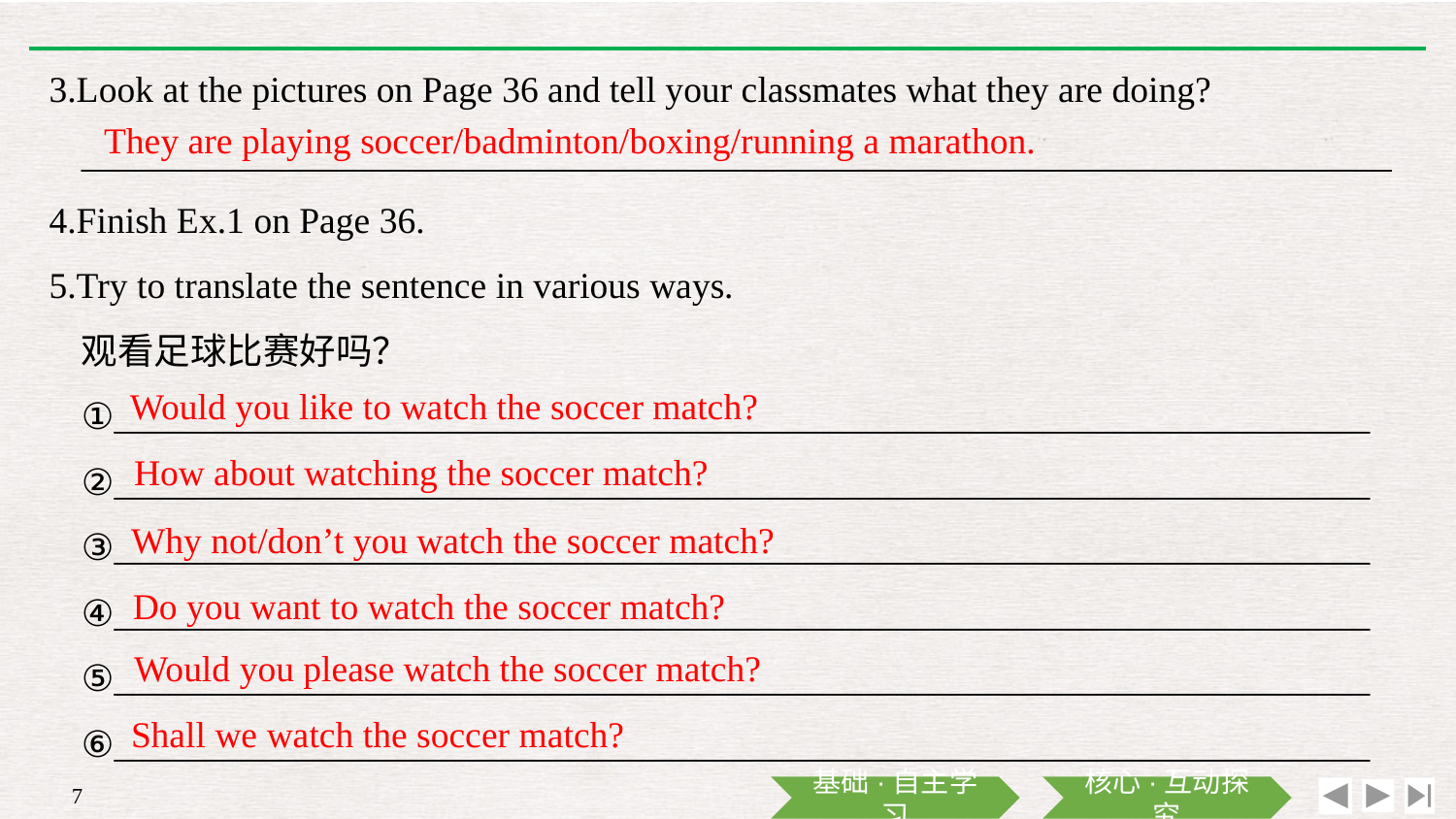

3.Look at the pictures on Page 36 and tell your classmates what they are doing?
	________________________________________________________________________
4.Finish Ex.1 on Page 36.
5.Try to translate the sentence in various ways.
	观看足球比赛好吗？
	①_____________________________________________________________________
	②_____________________________________________________________________
	③_____________________________________________________________________
	④_____________________________________________________________________
	⑤_____________________________________________________________________
	⑥_____________________________________________________________________
They are playing soccer/badminton/boxing/running a marathon.
Would you like to watch the soccer match?
How about watching the soccer match?
Why not/don’t you watch the soccer match?
Do you want to watch the soccer match?
Would you please watch the soccer match?
Shall we watch the soccer match?